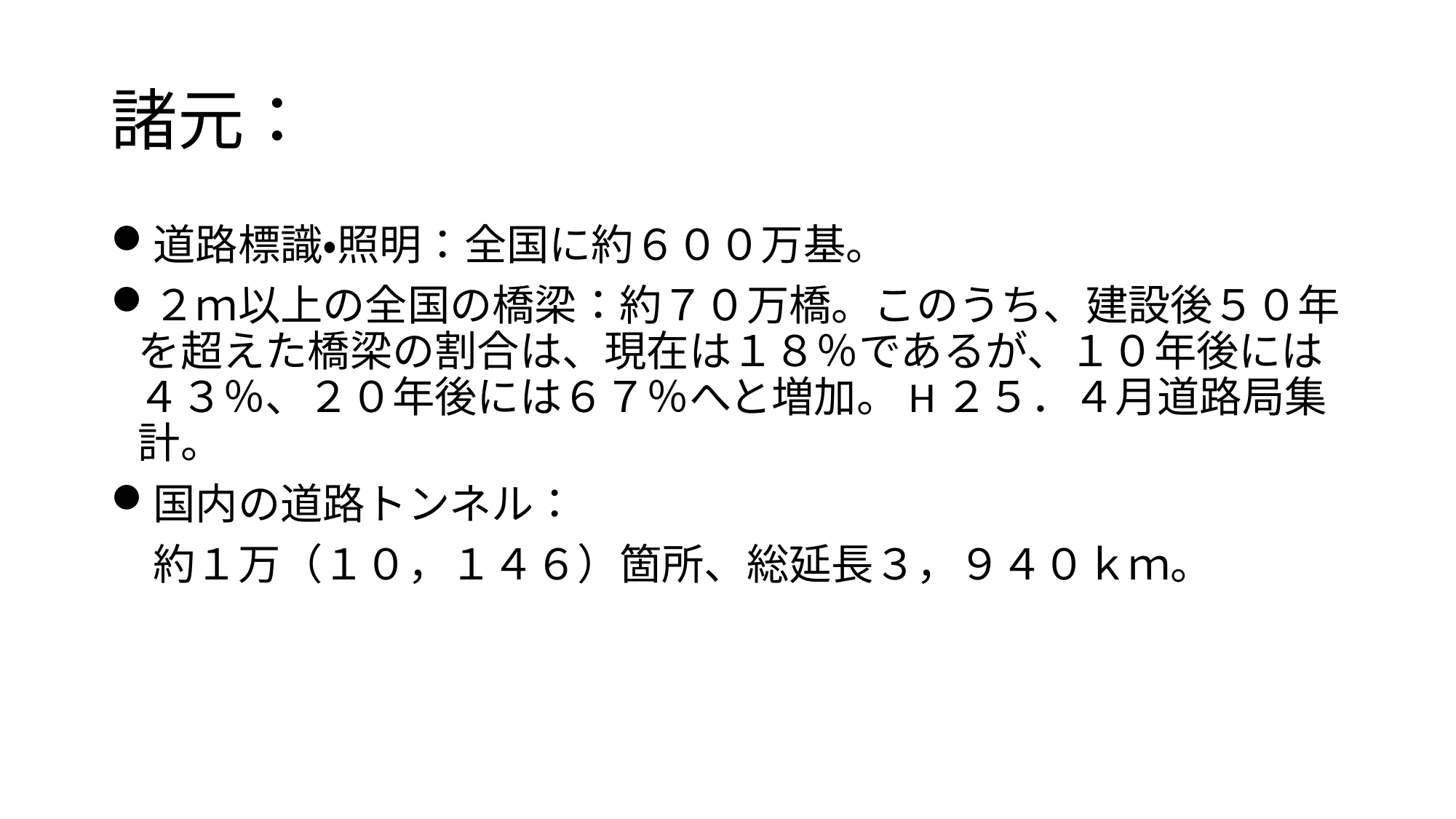

# 諸元：
道路標識・照明：全国に約６００万基。
２ｍ以上の全国の橋梁：約７０万橋。このうち、建設後５０年を超えた橋梁の割合は、現在は１８％であるが、１０年後には４３％、２０年後には６７％へと増加。H２５．４月道路局集計。
国内の道路トンネル：
　約１万（１０，１４６）箇所、総延長３，９４０ｋｍ。